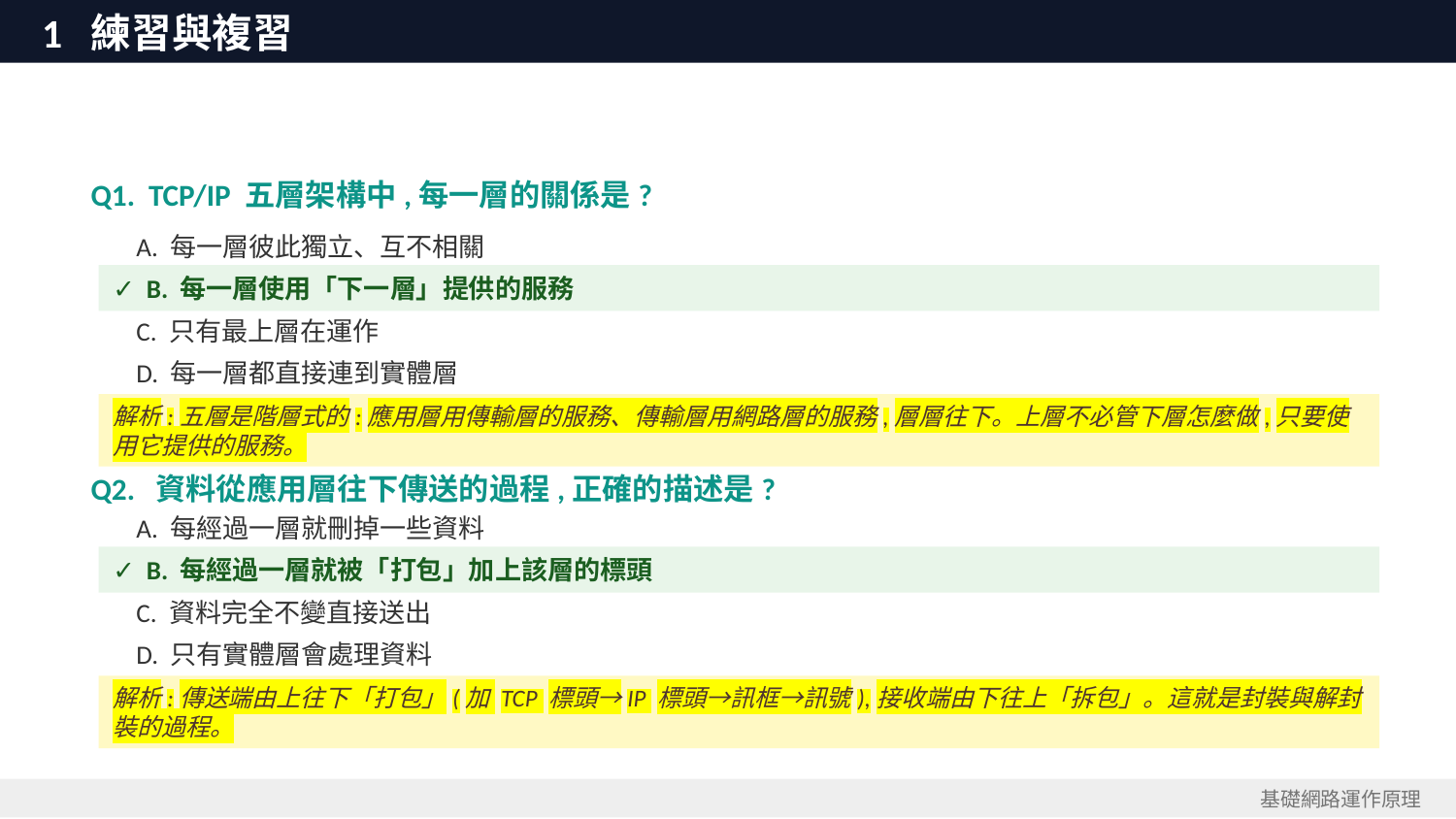

1  練習與複習
Q1.  TCP/IP 五層架構中,每一層的關係是?
    A. 每一層彼此獨立、互不相關
✓  B. 每一層使用「下一層」提供的服務
    C. 只有最上層在運作
    D. 每一層都直接連到實體層
解析:五層是階層式的:應用層用傳輸層的服務、傳輸層用網路層的服務,層層往下。上層不必管下層怎麼做,只要使用它提供的服務。
Q2.  資料從應用層往下傳送的過程,正確的描述是?
    A. 每經過一層就刪掉一些資料
✓  B. 每經過一層就被「打包」加上該層的標頭
    C. 資料完全不變直接送出
    D. 只有實體層會處理資料
解析:傳送端由上往下「打包」(加 TCP 標頭→IP 標頭→訊框→訊號),接收端由下往上「拆包」。這就是封裝與解封裝的過程。
基礎網路運作原理